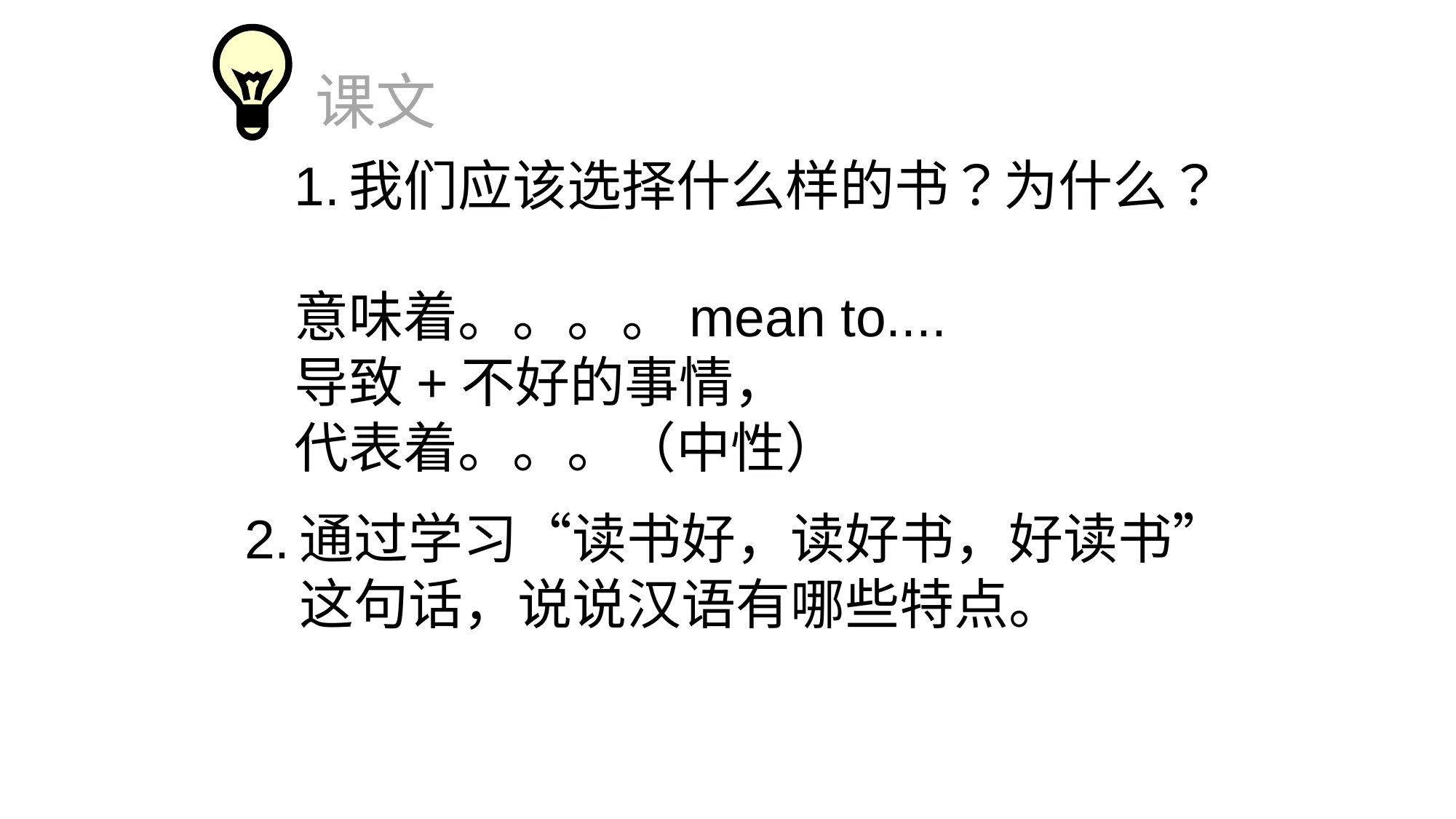

课文

我们应该选择什么样的书？为什么？

意味着。。。。mean to....
导致+不好的事情，
代表着。。。（中性）

通过学习“读书好，读好书，好读书”这句话，说说汉语有哪些特点。